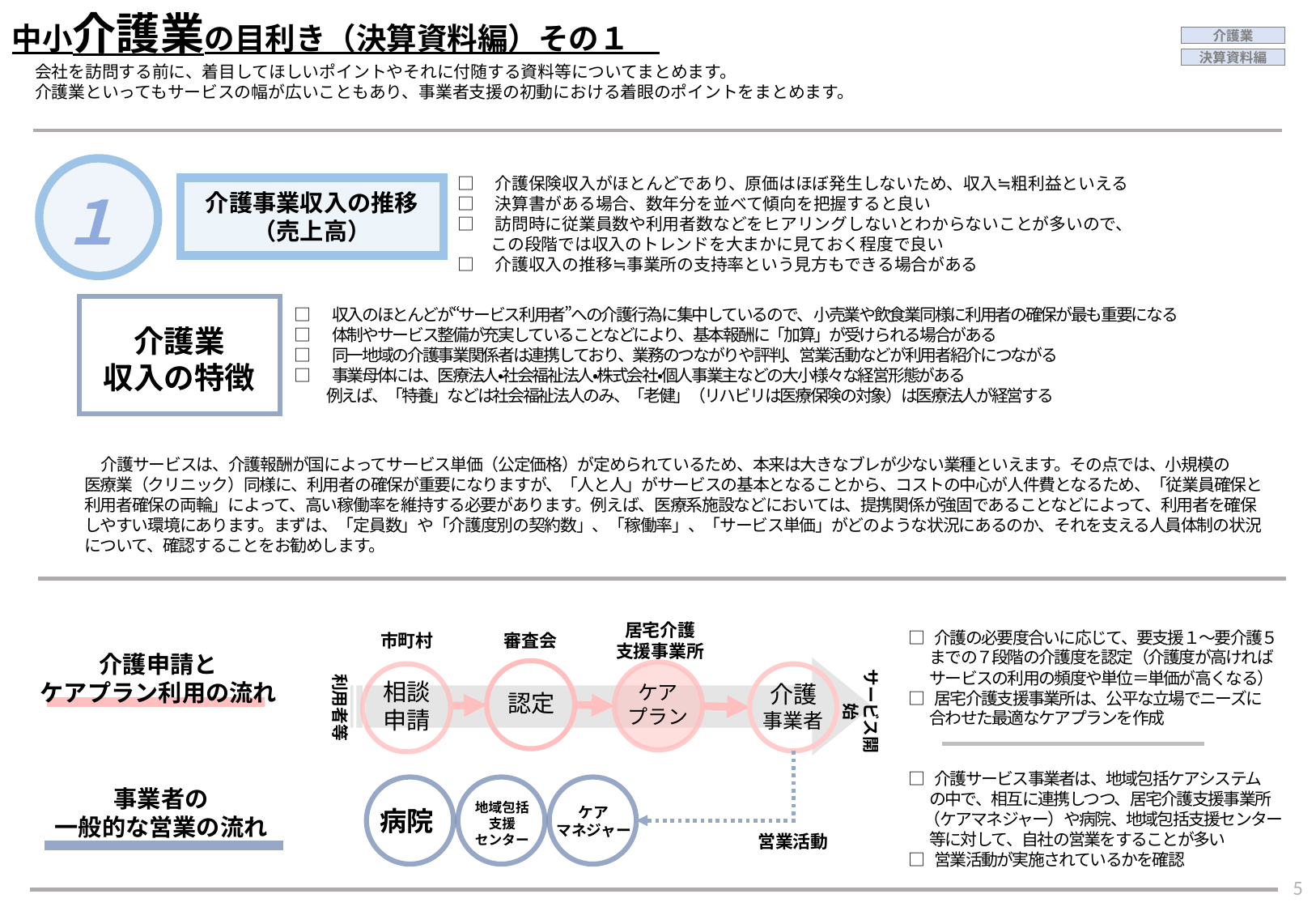

中小介護業の目利き（決算資料編）その１
介護業
決算資料編
会社を訪問する前に、着目してほしいポイントやそれに付随する資料等についてまとめます。
介護業といってもサービスの幅が広いこともあり、事業者支援の初動における着眼のポイントをまとめます。

１
□　介護保険収入がほとんどであり、原価はほぼ発生しないため、収入≒粗利益といえる
□　決算書がある場合、数年分を並べて傾向を把握すると良い
□　訪問時に従業員数や利用者数などをヒアリングしないとわからないことが多いので、
　　この段階では収入のトレンドを大まかに見ておく程度で良い
□　介護収入の推移≒事業所の支持率という見方もできる場合がある
介護事業収入の推移
（売上高）

介護業
収入の特徴
□ 　収入のほとんどが“サービス利用者”への介護行為に集中しているので、 小売業や飲食業同様に利用者の確保が最も重要になる
□ 　体制やサービス整備が充実していることなどにより、基本報酬に「加算」が受けられる場合がある
□ 　同一地域の介護事業関係者は連携しており、業務のつながりや評判、営業活動などが利用者紹介につながる
□　 事業母体には、医療法人・社会福祉法人・株式会社・個人事業主などの大小様々な経営形態がある
　　 例えば、「特養」などは社会福祉法人のみ、「老健」（リハビリは医療保険の対象）は医療法人が経営する
　介護サービスは、介護報酬が国によってサービス単価（公定価格）が定められているため、本来は大きなブレが少ない業種といえます。その点では、小規模の
医療業（クリニック）同様に、利用者の確保が重要になりますが、「人と人」がサービスの基本となることから、コストの中心が人件費となるため、「従業員確保と利用者確保の両輪」によって、高い稼働率を維持する必要があります。例えば、医療系施設などにおいては、提携関係が強固であることなどによって、利用者を確保しやすい環境にあります。まずは、「定員数」や「介護度別の契約数」、「稼働率」、「サービス単価」がどのような状況にあるのか、それを支える人員体制の状況について、確認することをお勧めします。
居宅介護
支援事業所
市町村
審査会
利用者等
サービス開始

相談
申請
介護
事業者
ケア
プラン
認定

地域包括
支援
センター
ケア
マネジャー
病院
営業活動
□  介護の必要度合いに応じて、要支援１～要介護５
　  までの７段階の介護度を認定（介護度が高ければ
　  サービスの利用の頻度や単位＝単価が高くなる）
□  居宅介護支援事業所は、公平な立場でニーズに
　  合わせた最適なケアプランを作成
介護申請と
ケアプラン利用の流れ
□  介護サービス事業者は、地域包括ケアシステム
　  の中で、相互に連携しつつ、居宅介護支援事業所
　（ケアマネジャー）や病院、地域包括支援センター
　  等に対して、自社の営業をすることが多い
□  営業活動が実施されているかを確認
事業者の
一般的な営業の流れ
5